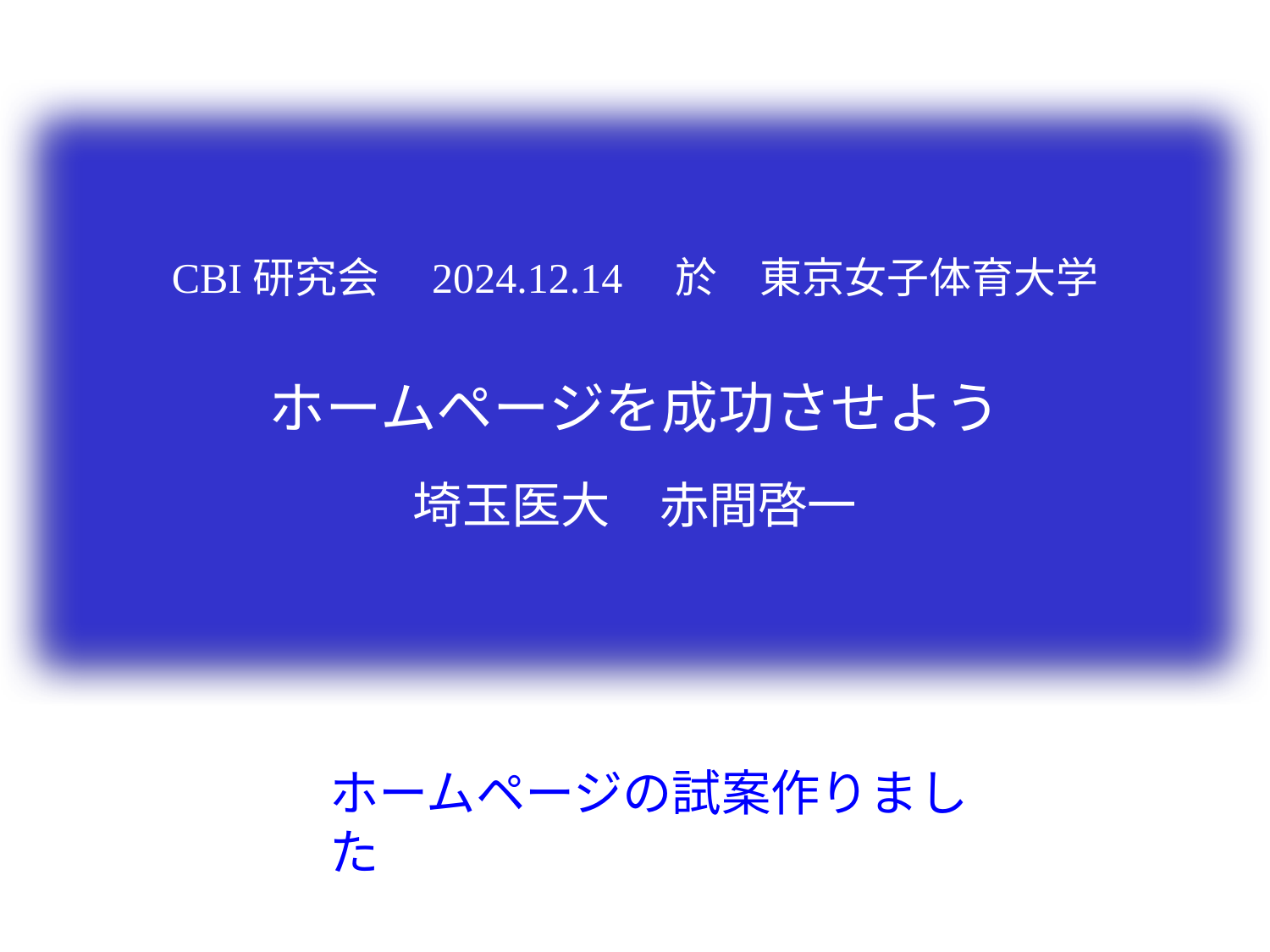

CBI研究会　2024.12.14　於　東京女子体育大学

ホームページを成功させよう

埼玉医大　赤間啓一
ホームページの試案作りました